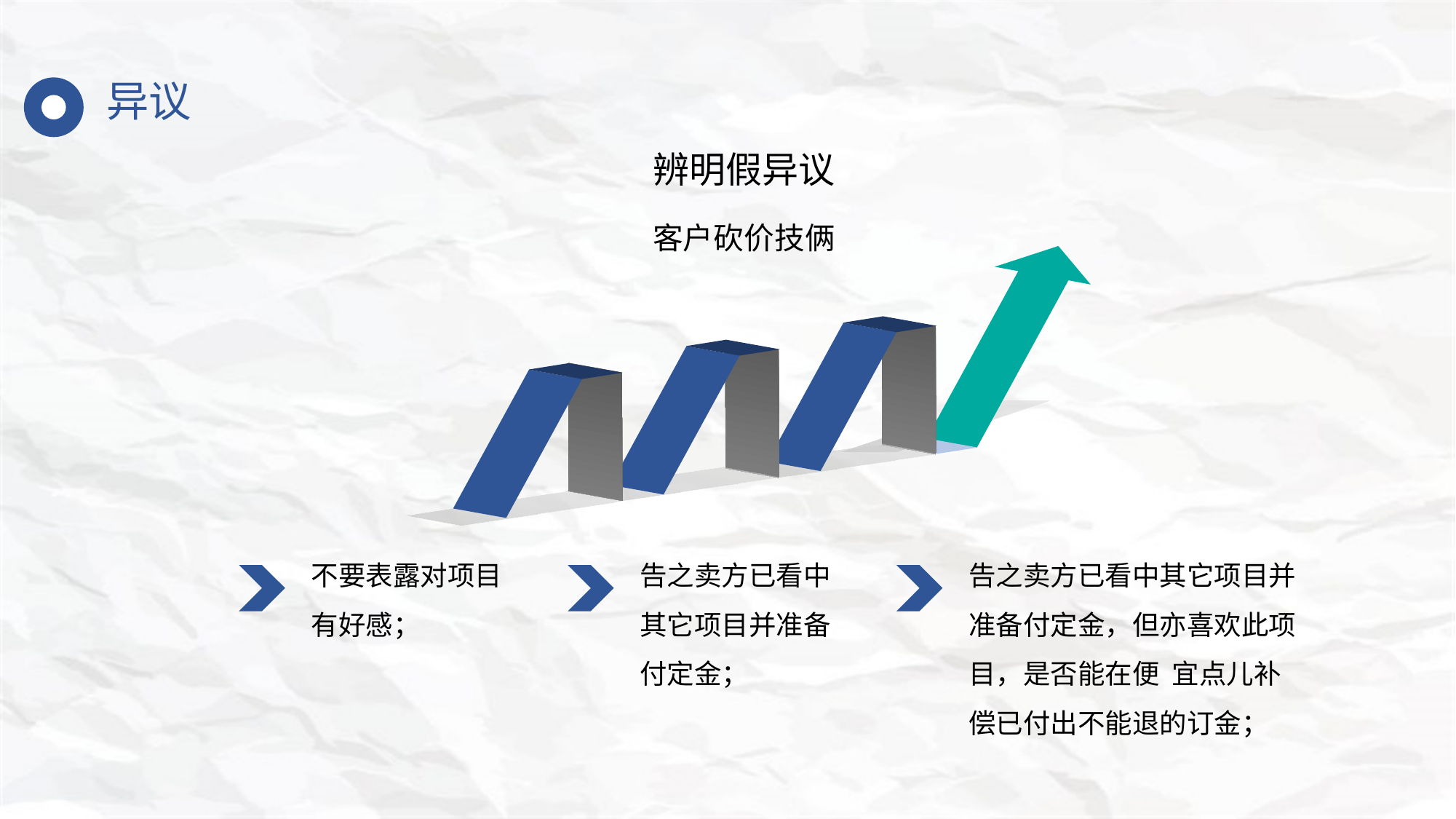

异议

辨明假异议
客户砍价技俩

不要表露对项目有好感；

告之卖方已看中其它项目并准备付定金；

告之卖方已看中其它项目并准备付定金，但亦喜欢此项目，是否能在便  宜点儿补偿已付出不能退的订金；